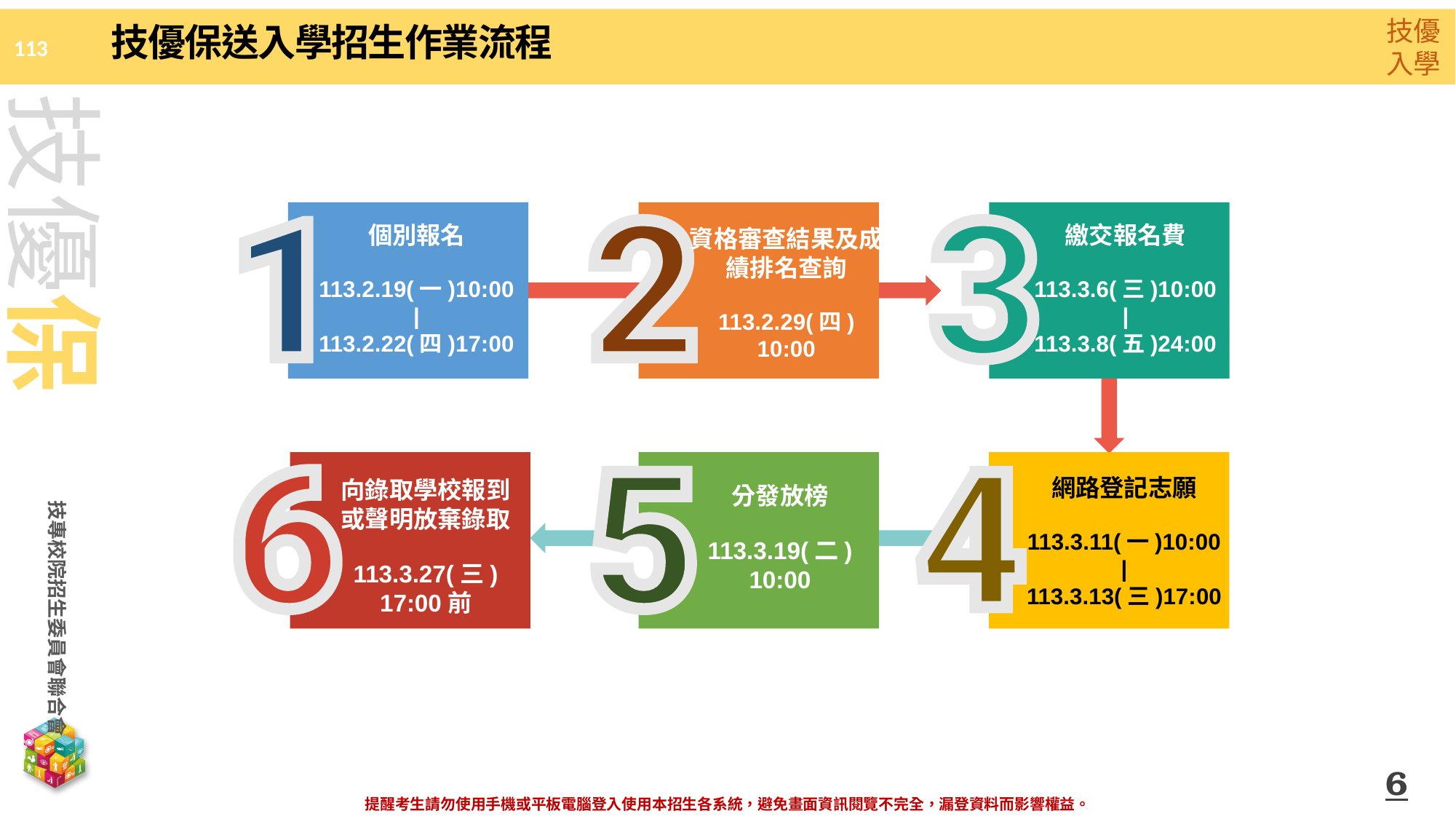

技優保送入學招生作業流程

個別報名

113.2.19(一)10:00
|
113.2.22(四)17:00
繳交報名費

113.3.6(三)10:00
|
113.3.8(五)24:00
資格審查結果及成績排名查詢

113.2.29(四)
10:00

網路登記志願

113.3.11(一)10:00
|
113.3.13(三)17:00
向錄取學校報到
或聲明放棄錄取

113.3.27(三)
17:00前

分發放榜

113.3.19(二)
10:00